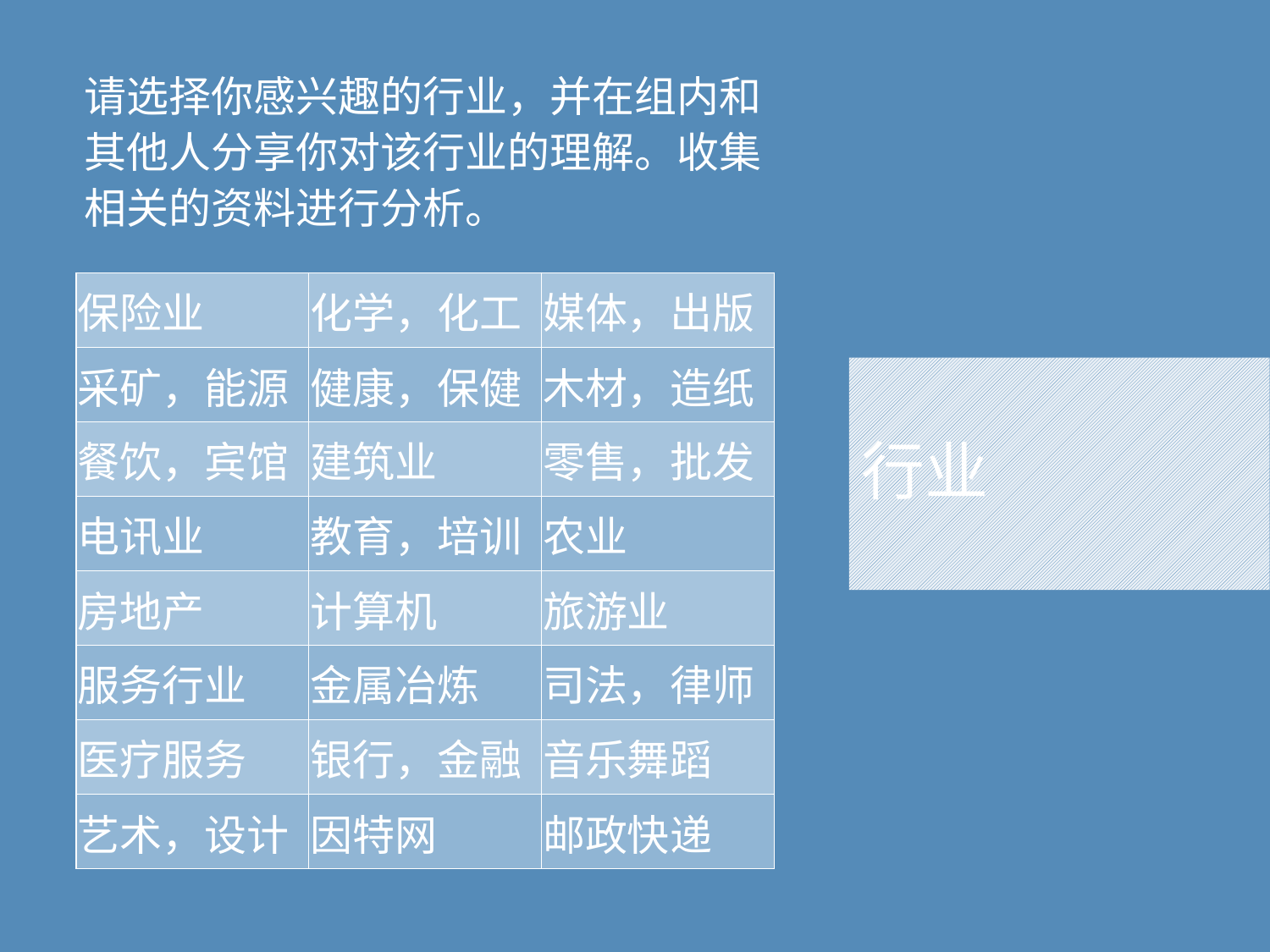

请选择你感兴趣的行业，并在组内和其他人分享你对该行业的理解。收集相关的资料进行分析。

| 保险业 | 化学，化工 | 媒体，出版 |
| --- | --- | --- |
| 采矿，能源 | 健康，保健 | 木材，造纸 |
| 餐饮，宾馆 | 建筑业 | 零售，批发 |
| 电讯业 | 教育，培训 | 农业 |
| 房地产 | 计算机 | 旅游业 |
| 服务行业 | 金属冶炼 | 司法，律师 |
| 医疗服务 | 银行，金融 | 音乐舞蹈 |
| 艺术，设计 | 因特网 | 邮政快递 |
# 行业